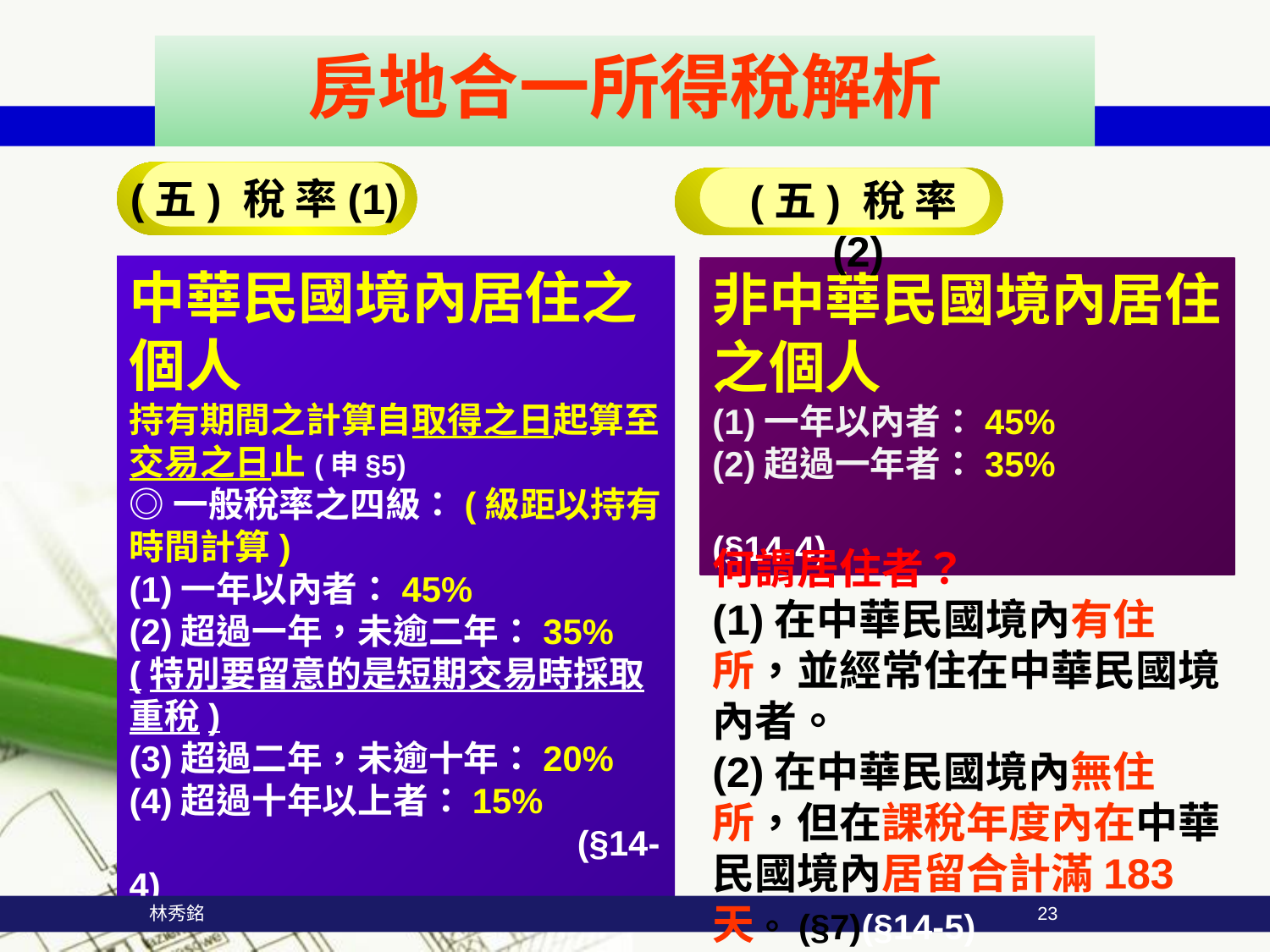

房地合一所得稅解析

(五) 稅 率(1)
(五) 稅 率(2)

中華民國境內居住之個人
持有期間之計算自取得之日起算至交易之日止(申§5)
◎一般稅率之四級：(級距以持有時間計算)
(1)一年以內者：45%
(2)超過一年，未逾二年：35%
(特別要留意的是短期交易時採取重稅)
(3)超過二年，未逾十年：20%
(4)超過十年以上者：15%
                                              (§14-4)
非中華民國境內居住之個人
(1)一年以內者：45%
(2)超過一年者：35%
                                             (§14-4)
何謂居住者？
(1)在中華民國境內有住所，並經常住在中華民國境內者。
(2)在中華民國境內無住所，但在課稅年度內在中華民國境內居留合計滿183 天。(§7)(§14-5)

                                 林秀銘
23